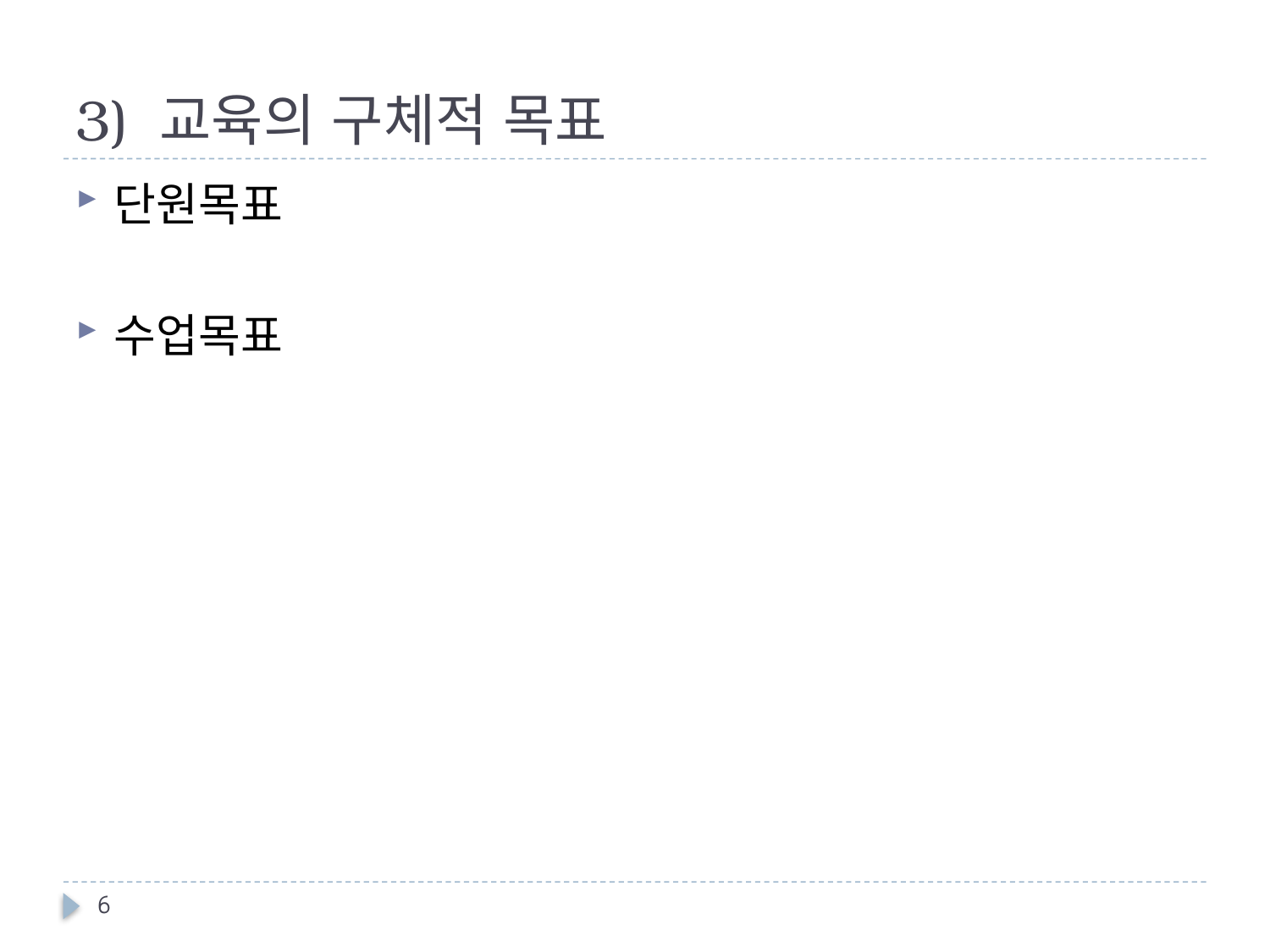

# 3) 교육의 구체적 목표
단원목표

수업목표

6